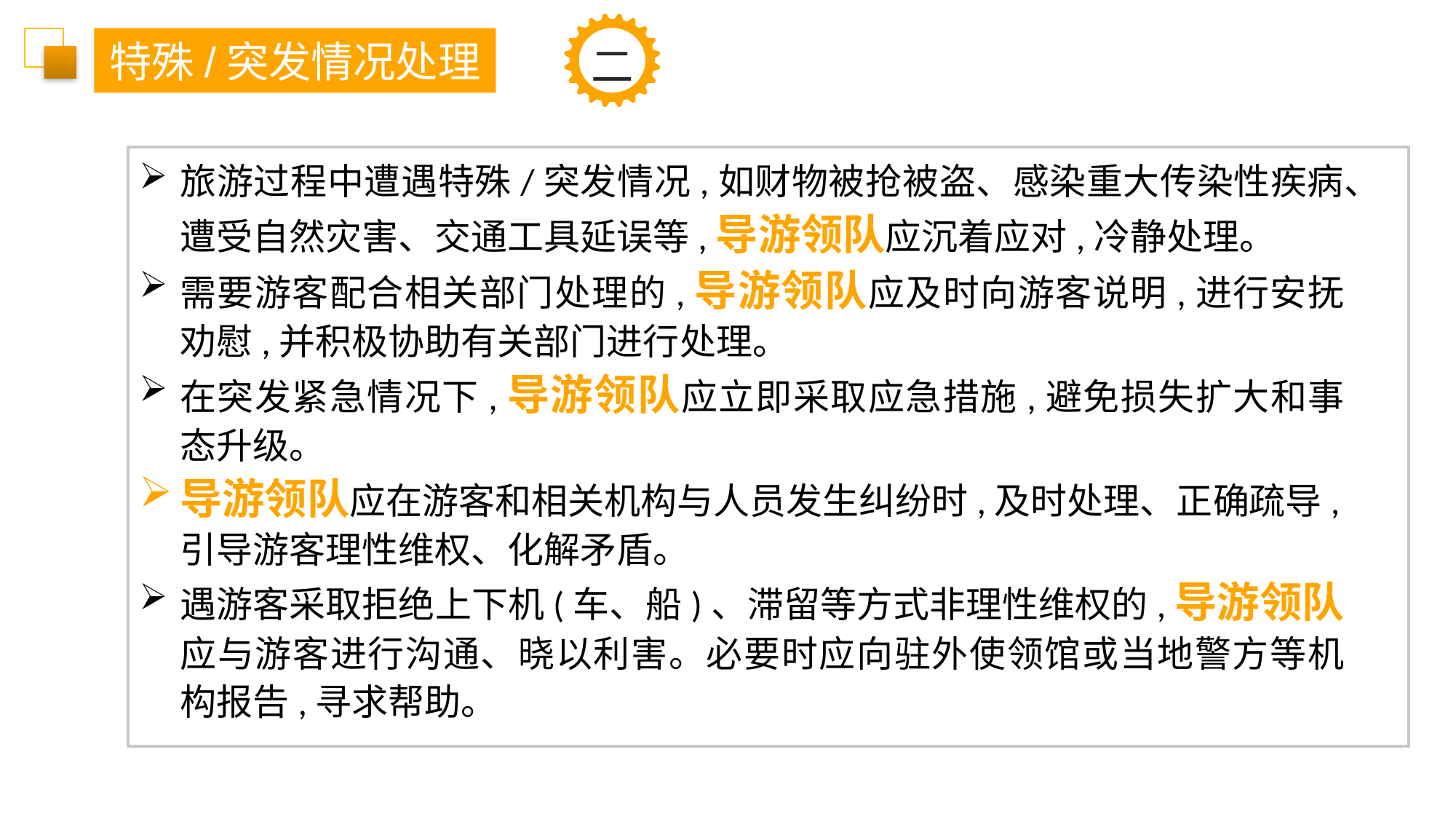

特殊/突发情况处理
二

旅游过程中遭遇特殊/突发情况,如财物被抢被盗、感染重大传染性疾病、遭受自然灾害、交通工具延误等,导游领队应沉着应对,冷静处理。
需要游客配合相关部门处理的,导游领队应及时向游客说明,进行安抚劝慰,并积极协助有关部门进行处理。
在突发紧急情况下,导游领队应立即采取应急措施,避免损失扩大和事态升级。
导游领队应在游客和相关机构与人员发生纠纷时,及时处理、正确疏导,引导游客理性维权、化解矛盾。
遇游客采取拒绝上下机(车、船)、滞留等方式非理性维权的,导游领队应与游客进行沟通、晓以利害。必要时应向驻外使领馆或当地警方等机构报告,寻求帮助。